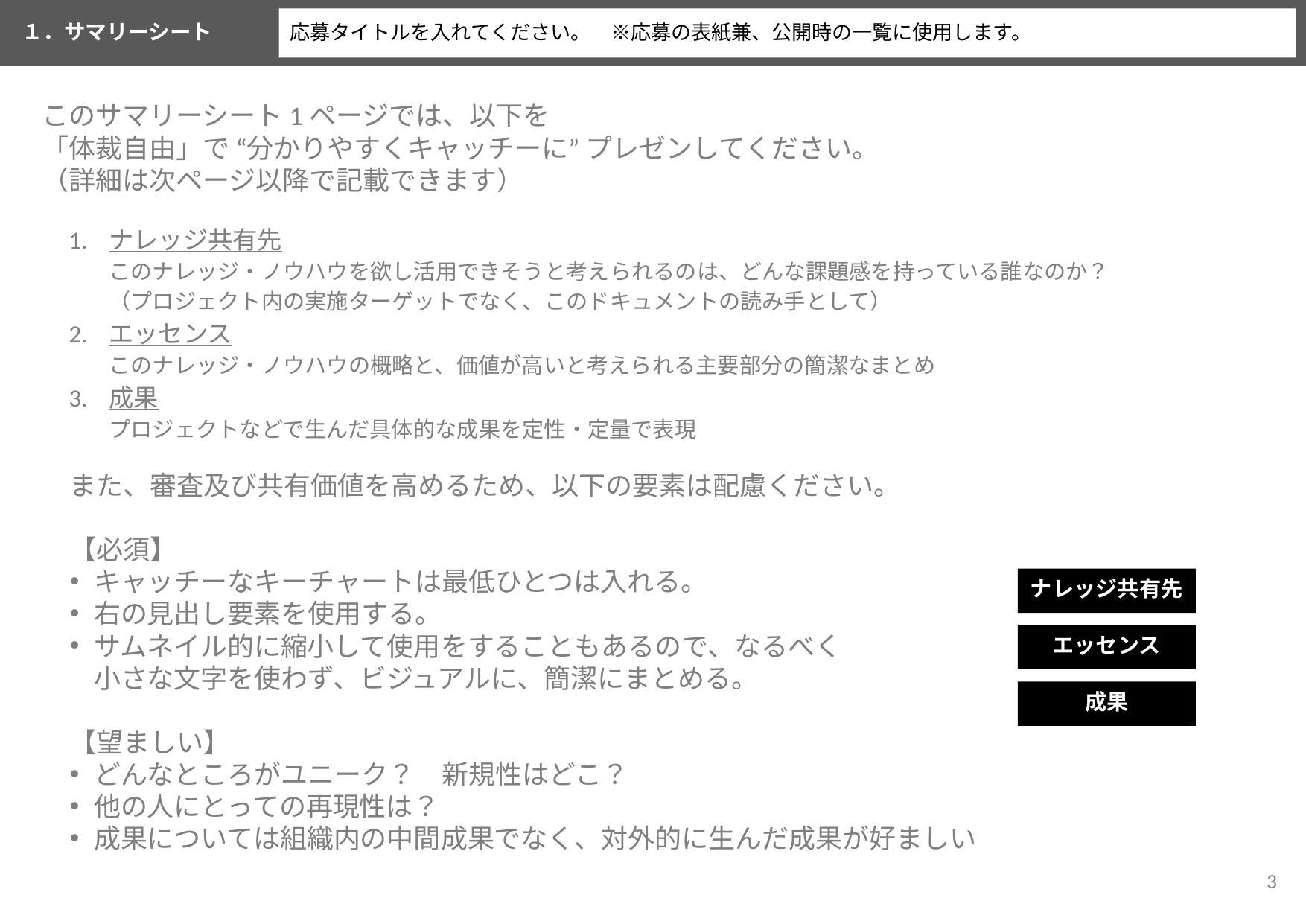

応募タイトルを入れてください。　※応募の表紙兼、公開時の一覧に使用します。
# １．サマリーシート
このサマリーシート1ページでは、以下を
「体裁自由」で “分かりやすくキャッチーに” プレゼンしてください。
（詳細は次ページ以降で記載できます）
ナレッジ共有先
このナレッジ・ノウハウを欲し活用できそうと考えられるのは、どんな課題感を持っている誰なのか？
（プロジェクト内の実施ターゲットでなく、このドキュメントの読み手として）
エッセンス
このナレッジ・ノウハウの概略と、価値が高いと考えられる主要部分の簡潔なまとめ
成果
プロジェクトなどで生んだ具体的な成果を定性・定量で表現

また、審査及び共有価値を高めるため、以下の要素は配慮ください。

【必須】
キャッチーなキーチャートは最低ひとつは入れる。
右の見出し要素を使用する。
サムネイル的に縮小して使用をすることもあるので、なるべく
小さな文字を使わず、ビジュアルに、簡潔にまとめる。

【望ましい】
どんなところがユニーク？　新規性はどこ？
他の人にとっての再現性は？
成果については組織内の中間成果でなく、対外的に生んだ成果が好ましい
ナレッジ共有先
エッセンス
成果
3